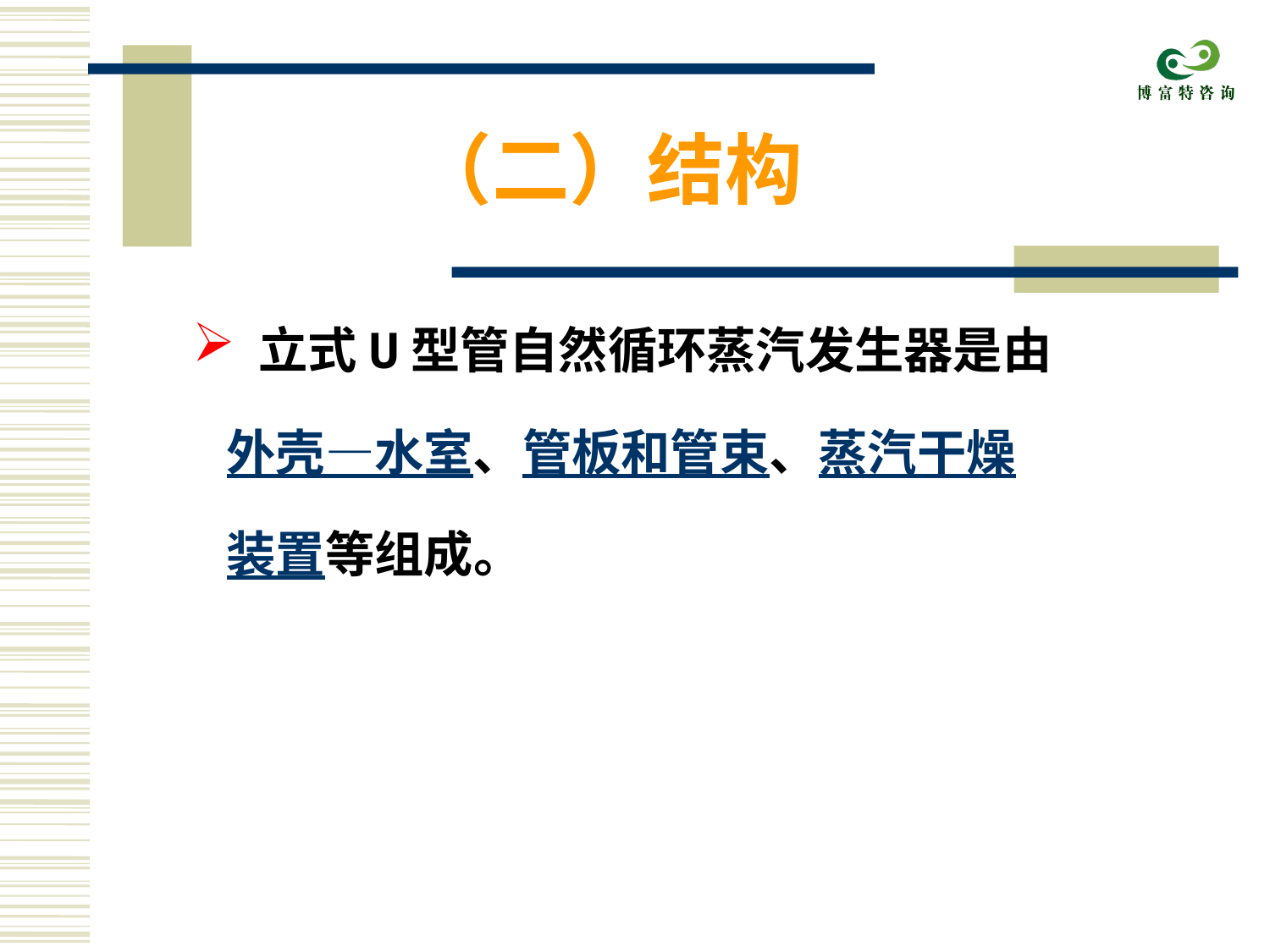

（二）结构

 立式U型管自然循环蒸汽发生器是由
  外壳—水室、管板和管束、蒸汽干燥
  装置等组成。